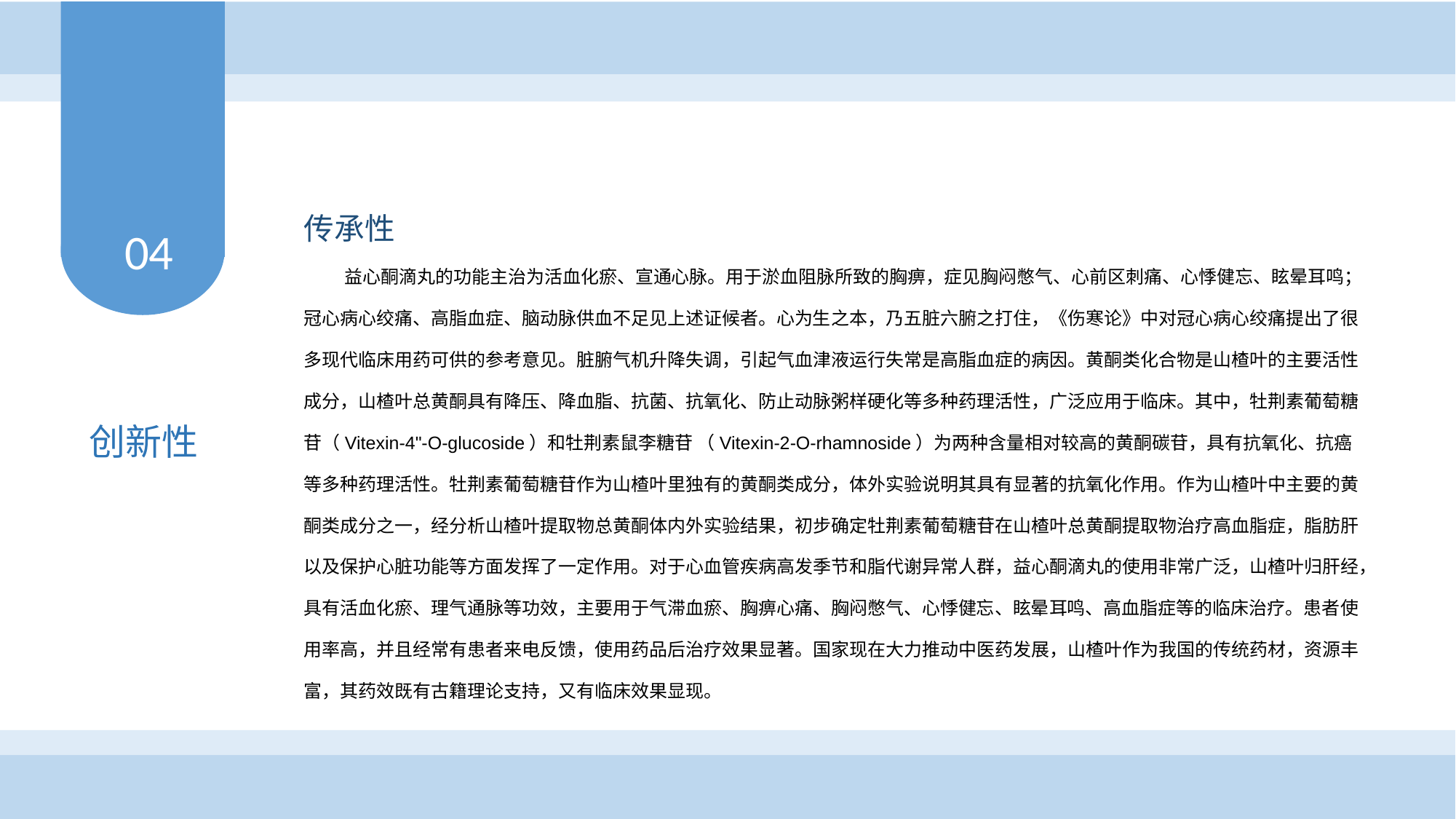

传承性
         益心酮滴丸的功能主治为活血化瘀、宣通心脉。用于淤血阻脉所致的胸痹，症见胸闷憋气、心前区刺痛、心悸健忘、眩晕耳鸣；冠心病心绞痛、高脂血症、脑动脉供血不足见上述证候者。心为生之本，乃五脏六腑之打住，《伤寒论》中对冠心病心绞痛提出了很多现代临床用药可供的参考意见。脏腑气机升降失调，引起气血津液运行失常是高脂血症的病因。黄酮类化合物是山楂叶的主要活性成分，山楂叶总黄酮具有降压、降血脂、抗菌、抗氧化、防止动脉粥样硬化等多种药理活性，广泛应用于临床。其中，牡荆素葡萄糖苷（Vitexin-4"-O-glucoside）和牡荆素鼠李糖苷 （Vitexin-2-O-rhamnoside）为两种含量相对较高的黄酮碳苷，具有抗氧化、抗癌等多种药理活性。牡荆素葡萄糖苷作为山楂叶里独有的黄酮类成分，体外实验说明其具有显著的抗氧化作用。作为山楂叶中主要的黄酮类成分之一，经分析山楂叶提取物总黄酮体内外实验结果，初步确定牡荆素葡萄糖苷在山楂叶总黄酮提取物治疗高血脂症，脂肪肝以及保护心脏功能等方面发挥了一定作用。对于心血管疾病高发季节和脂代谢异常人群，益心酮滴丸的使用非常广泛，山楂叶归肝经，具有活血化瘀、理气通脉等功效，主要用于气滞血瘀、胸痹心痛、胸闷憋气、心悸健忘、眩晕耳鸣、高血脂症等的临床治疗。患者使用率高，并且经常有患者来电反馈，使用药品后治疗效果显著。国家现在大力推动中医药发展，山楂叶作为我国的传统药材，资源丰富，其药效既有古籍理论支持，又有临床效果显现。
04
创新性